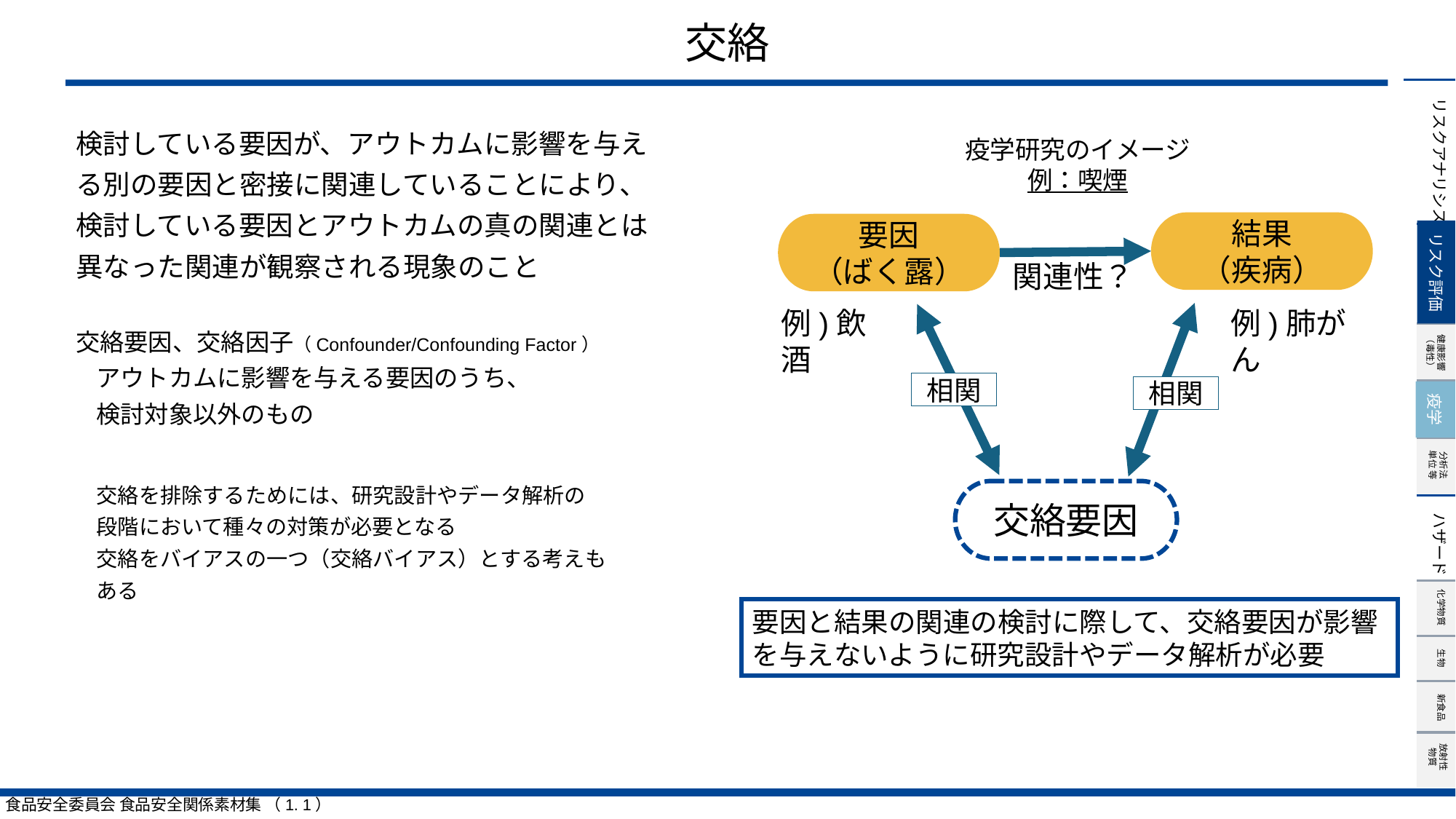

# 交絡
検討している要因が、アウトカムに影響を与える別の要因と密接に関連していることにより、検討している要因とアウトカムの真の関連とは異なった関連が観察される現象のこと

交絡要因、交絡因子（Confounder/Confounding Factor）
アウトカムに影響を与える要因のうち、
検討対象以外のもの
交絡を排除するためには、研究設計やデータ解析の
段階において種々の対策が必要となる
交絡をバイアスの一つ（交絡バイアス）とする考えも
ある

疫学研究のイメージ
例：喫煙
結果
（疾病）
要因
（ばく露）
リスク評価
関連性？
例)飲酒
例)肺がん
相関
相関
疫学
交絡要因
要因と結果の関連の検討に際して、交絡要因が影響を与えないように研究設計やデータ解析が必要